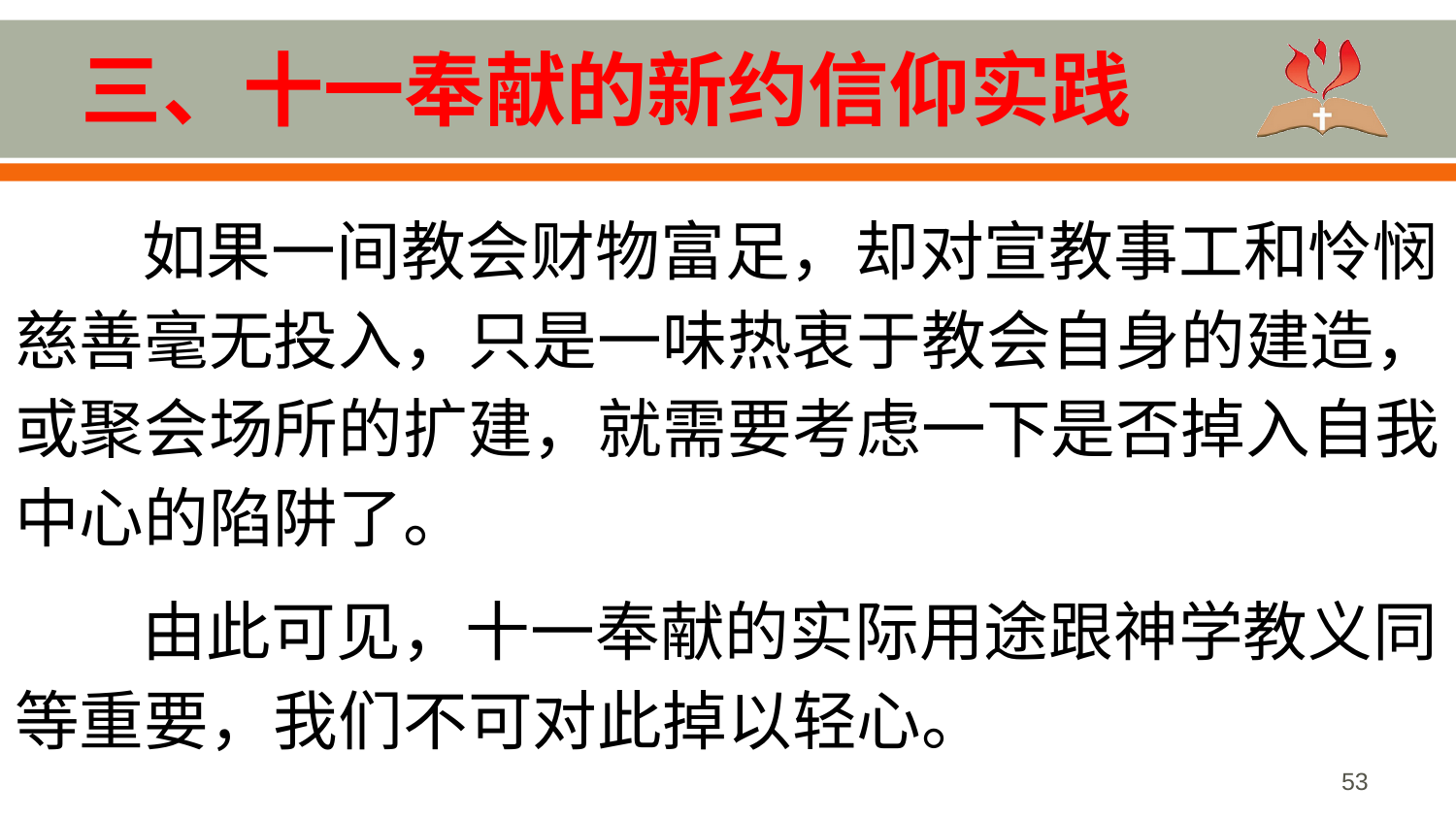

# 三、十一奉献的新约信仰实践
如果一间教会财物富足，却对宣教事工和怜悯慈善毫无投入，只是一味热衷于教会自身的建造，或聚会场所的扩建，就需要考虑一下是否掉入自我中心的陷阱了。
由此可见，十一奉献的实际用途跟神学教义同等重要，我们不可对此掉以轻心。

53